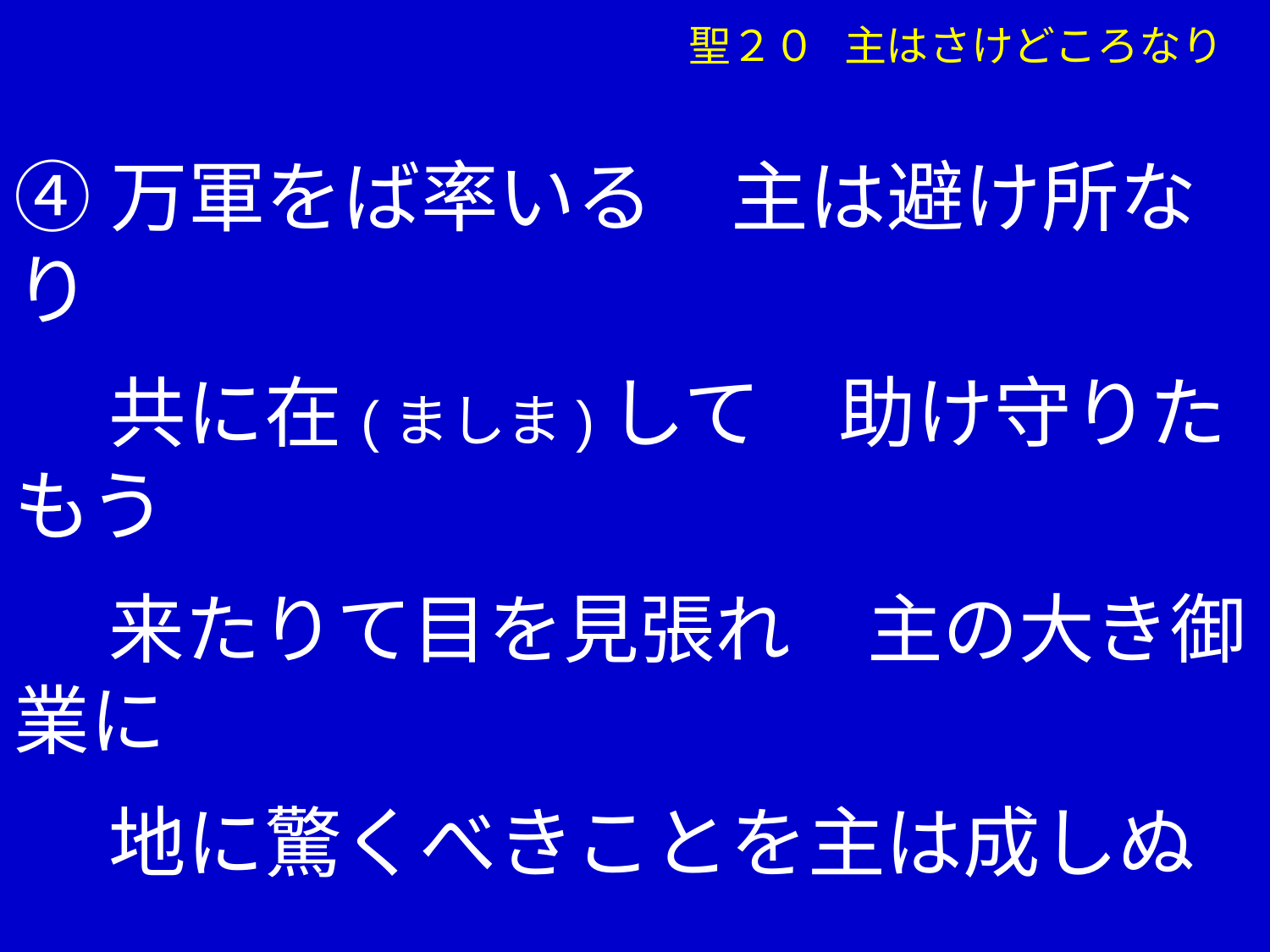

聖２０   主はさけどころなり
④万軍をば率いる　主は避け所なり
　 共に在(ましま)して　助け守りたもう
　 来たりて目を見張れ　主の大き御業に
　 地に驚くべきことを主は成しぬ